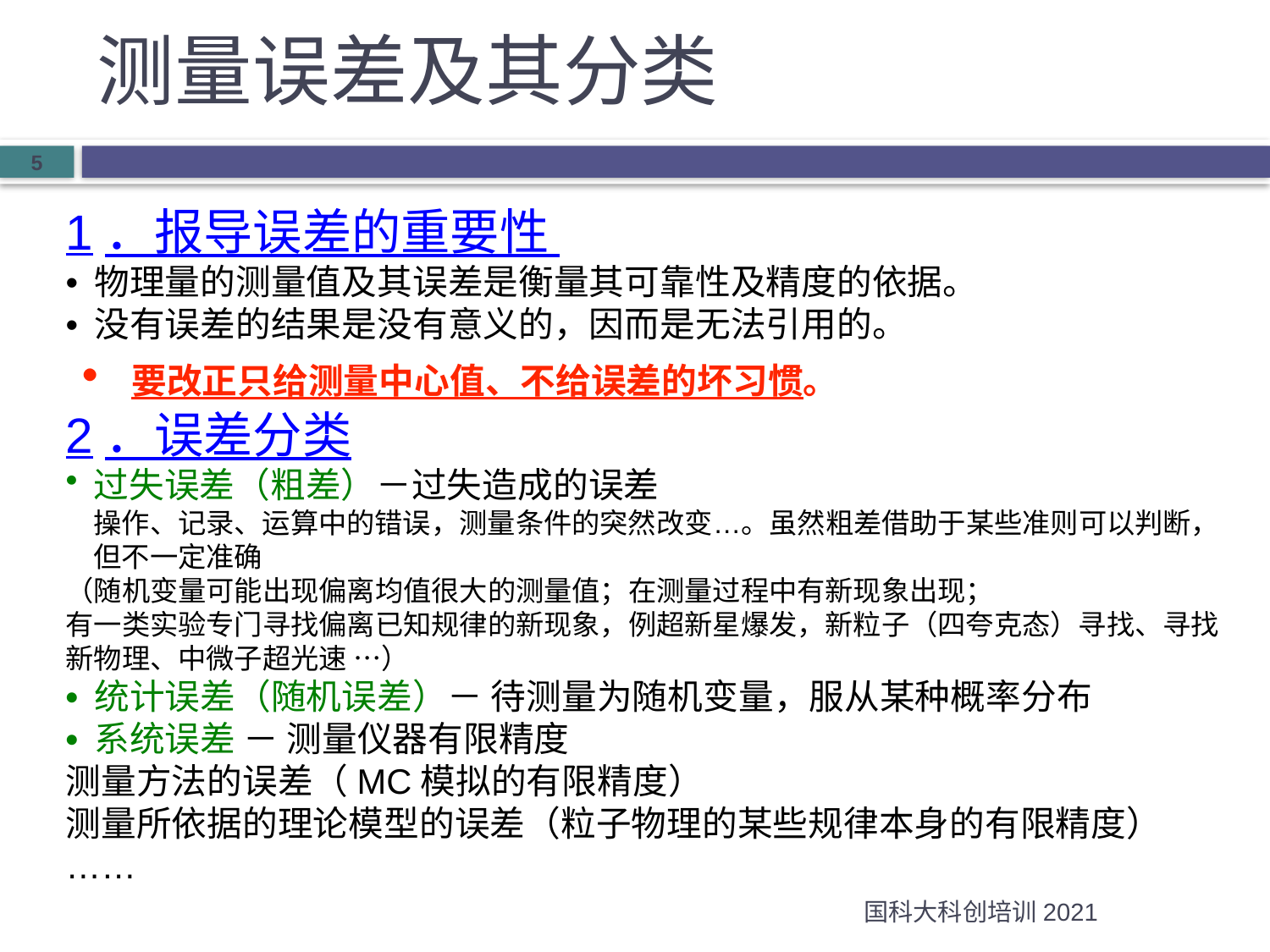

# 测量误差及其分类
5
1．报导误差的重要性
• 物理量的测量值及其误差是衡量其可靠性及精度的依据。
• 没有误差的结果是没有意义的，因而是无法引用的。
• 要改正只给测量中心值、不给误差的坏习惯。
2．误差分类
过失误差（粗差）－过失造成的误差
操作、记录、运算中的错误，测量条件的突然改变…。虽然粗差借助于某些准则可以判断，但不一定准确
（随机变量可能出现偏离均值很大的测量值；在测量过程中有新现象出现；
有一类实验专门寻找偏离已知规律的新现象，例超新星爆发，新粒子（四夸克态）寻找、寻找新物理、中微子超光速 …）
• 统计误差（随机误差）－ 待测量为随机变量，服从某种概率分布
• 系统误差 － 测量仪器有限精度
测量方法的误差（MC模拟的有限精度）
测量所依据的理论模型的误差（粒子物理的某些规律本身的有限精度）
……
国科大科创培训2021